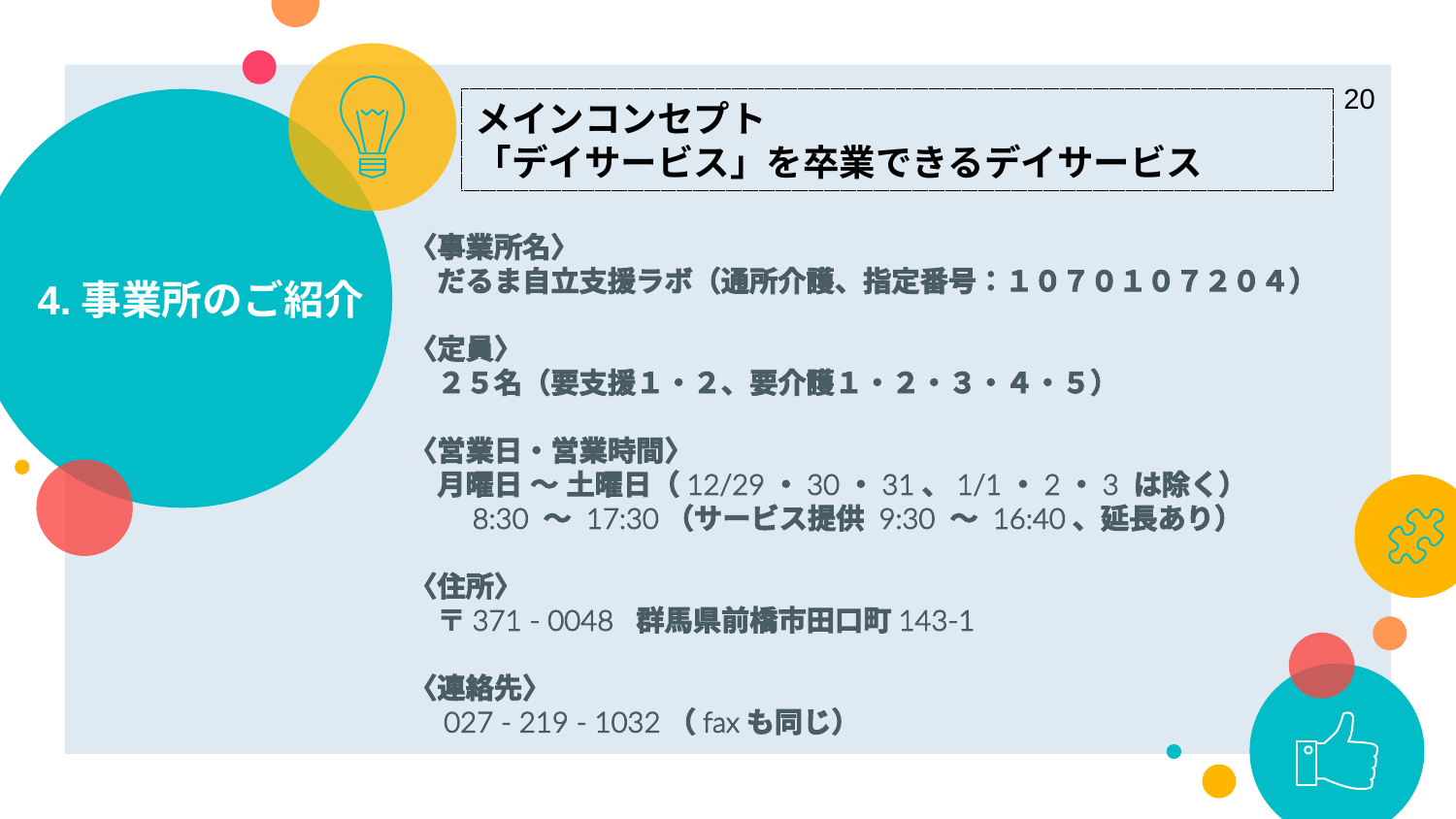

20
# 4.事業所のご紹介
メインコンセプト
「デイサービス」を卒業できるデイサービス
〈事業所名〉
　だるま自立支援ラボ（通所介護、指定番号：１０７０１０７２０４）

〈定員〉
　２５名（要支援１・２、要介護１・２・３・４・５）

〈営業日・営業時間〉
　月曜日 〜 土曜日（12/29・30・31、1/1・2・3 は除く）
　　8:30 〜 17:30（サービス提供 9:30 〜 16:40、延長あり）

〈住所〉
　〒371 - 0048  群馬県前橋市田口町143-1

〈連絡先〉
　027 - 219 - 1032（faxも同じ）